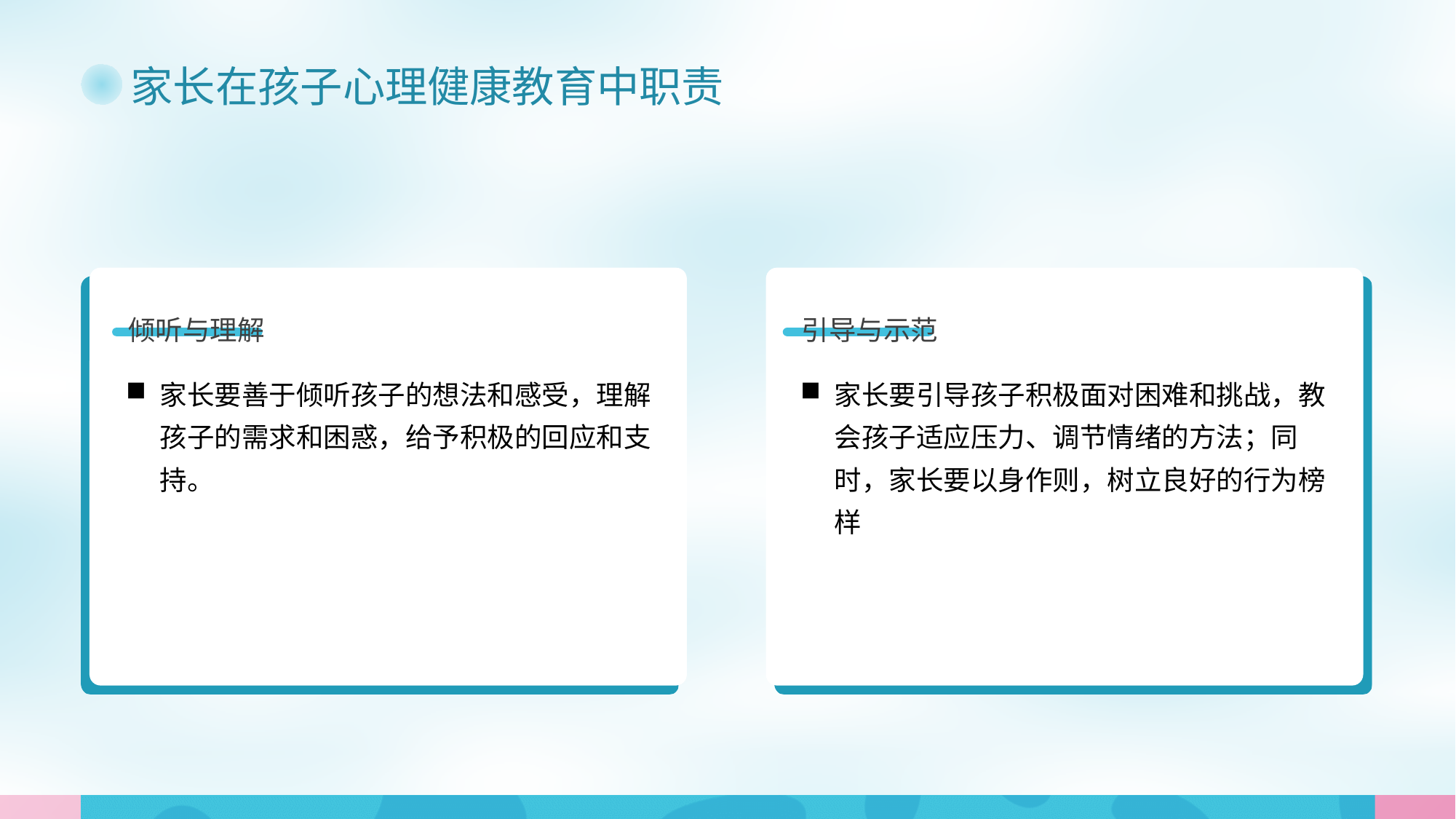

家长在孩子心理健康教育中职责

倾听与理解
引导与示范

家长要善于倾听孩子的想法和感受，理解孩子的需求和困惑，给予积极的回应和支持。
家长要引导孩子积极面对困难和挑战，教会孩子适应压力、调节情绪的方法；同时，家长要以身作则，树立良好的行为榜样